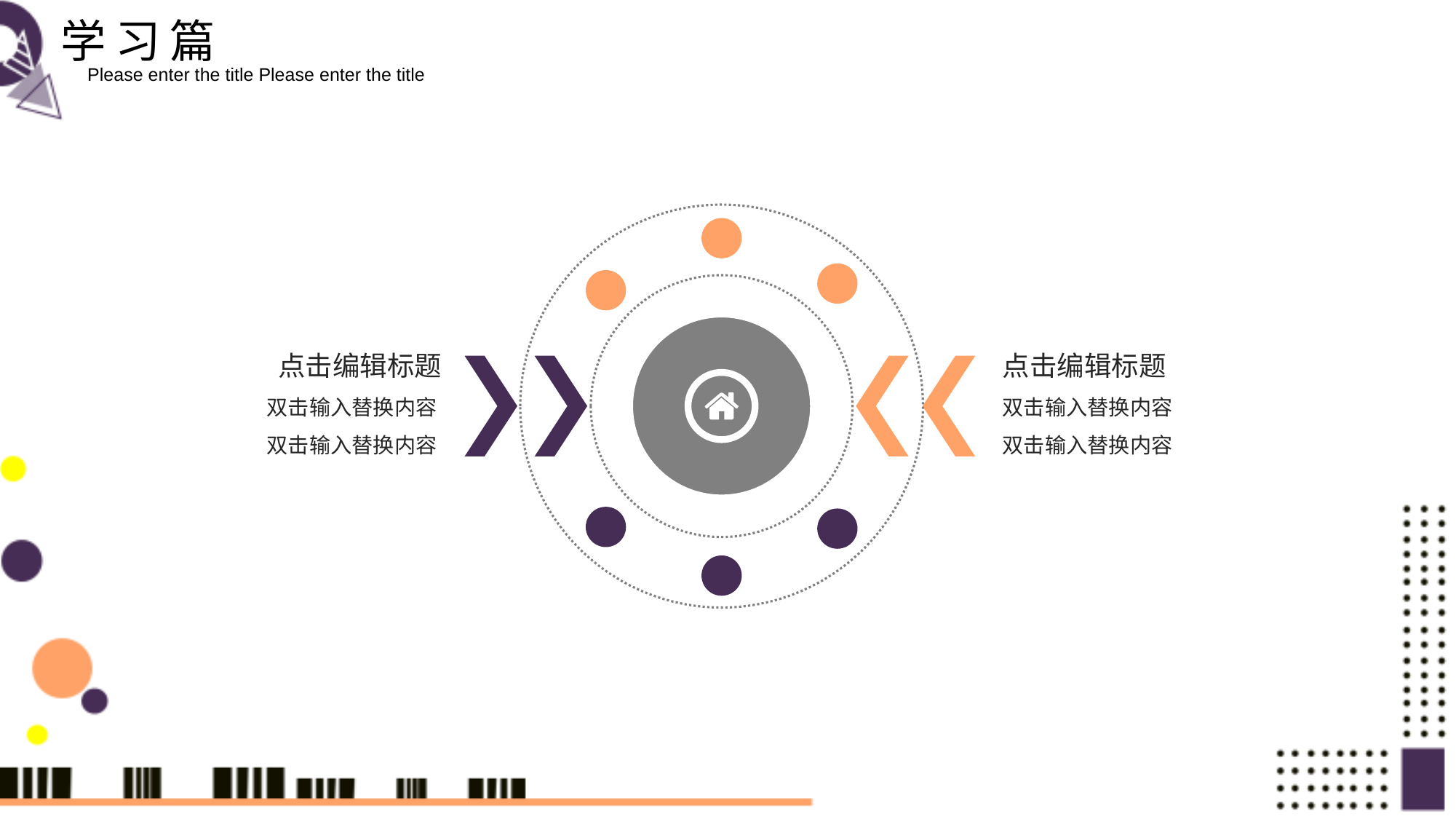

学习篇
Please enter the title Please enter the title

点击编辑标题
点击编辑标题

双击输入替换内容
双击输入替换内容
双击输入替换内容
双击输入替换内容